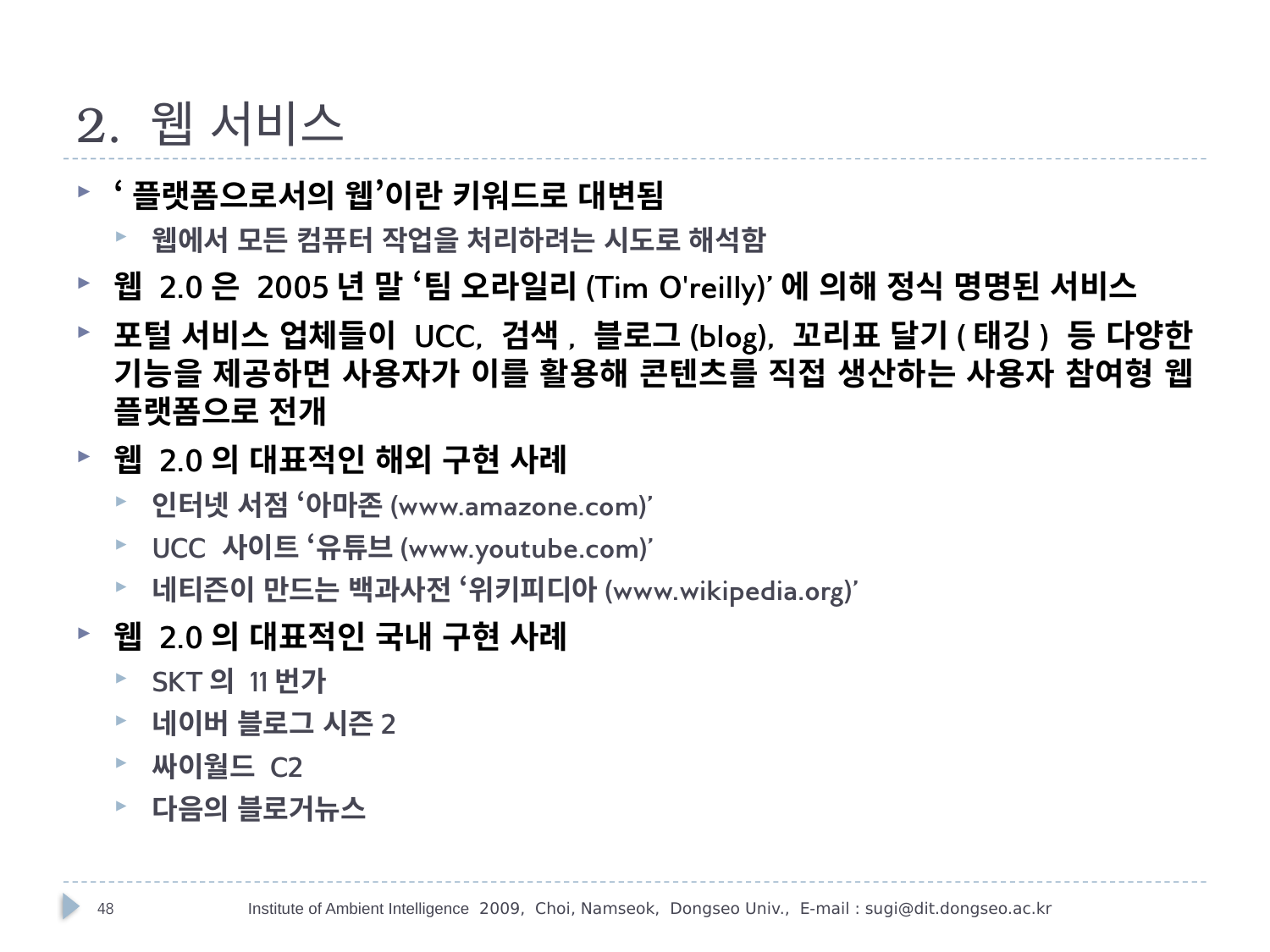

# 2. 웹 서비스
‘플랫폼으로서의 웹’이란 키워드로 대변됨
웹에서 모든 컴퓨터 작업을 처리하려는 시도로 해석함
웹 2.0은 2005년 말 ‘팀 오라일리(Tim O'reilly)’에 의해 정식 명명된 서비스
포털 서비스 업체들이 UCC, 검색, 블로그(blog), 꼬리표 달기(태깅) 등 다양한 기능을 제공하면 사용자가 이를 활용해 콘텐츠를 직접 생산하는 사용자 참여형 웹 플랫폼으로 전개
웹 2.0의 대표적인 해외 구현 사례
인터넷 서점 ‘아마존(www.amazone.com)’
UCC 사이트 ‘유튜브(www.youtube.com)’
네티즌이 만드는 백과사전 ‘위키피디아(www.wikipedia.org)’
웹 2.0의 대표적인 국내 구현 사례
SKT의 11번가
네이버 블로그 시즌2
싸이월드 C2
다음의 블로거뉴스